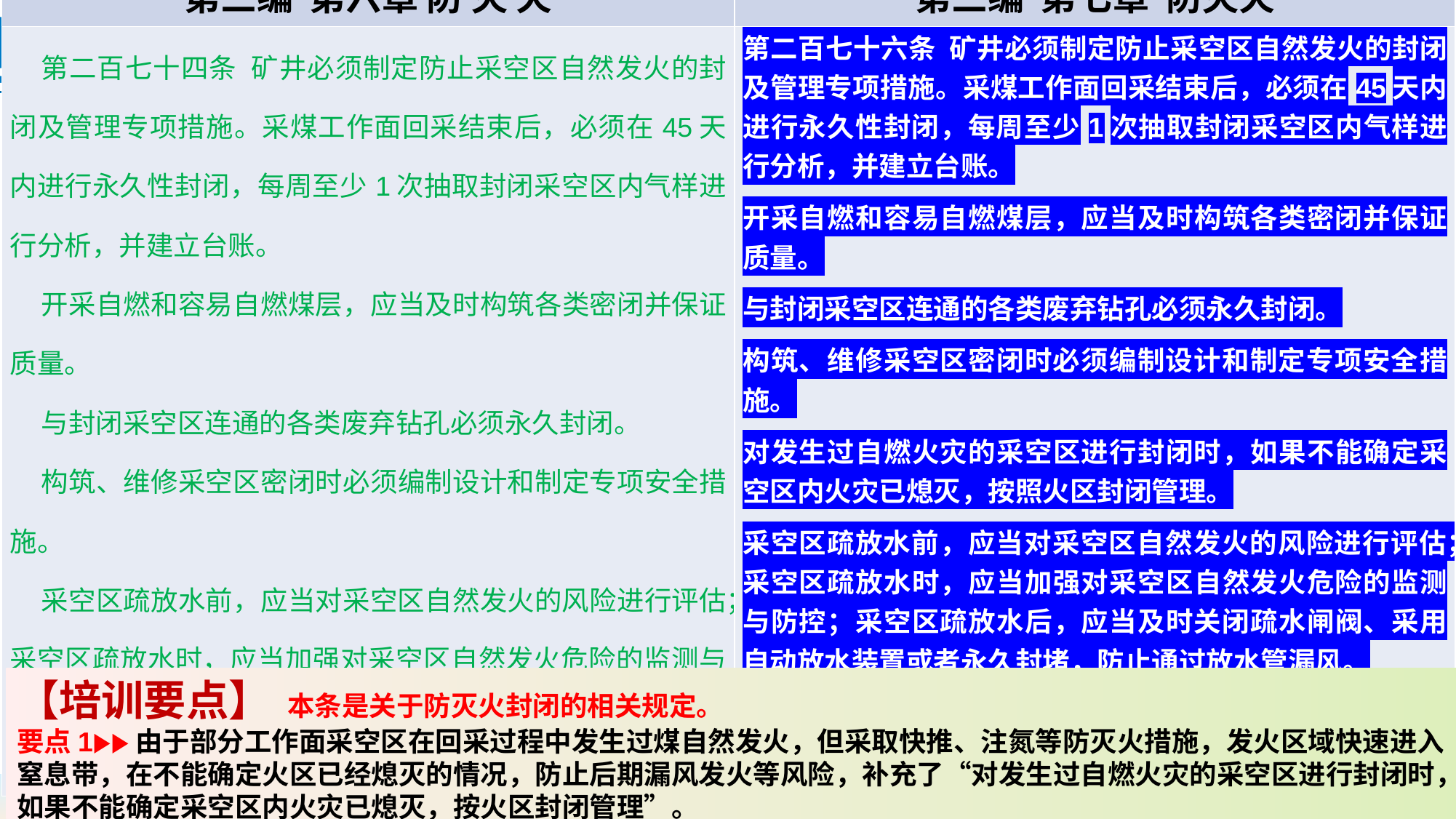

| 《煤矿安全规程》（2022版） | 《煤矿安全规程》（2025版） |
| --- | --- |
| 第三编 第六章 防 灭 火 | 第三编 第七章 防灭火 |
| 第二百七十四条 矿井必须制定防止采空区自然发火的封闭及管理专项措施。采煤工作面回采结束后，必须在45天内进行永久性封闭，每周至少1次抽取封闭采空区内气样进行分析，并建立台账。 开采自燃和容易自燃煤层，应当及时构筑各类密闭并保证质量。 与封闭采空区连通的各类废弃钻孔必须永久封闭。 构筑、维修采空区密闭时必须编制设计和制定专项安全措施。 采空区疏放水前，应当对采空区自然发火的风险进行评估；采空区疏放水时，应当加强对采空区自然发火危险的监测与防控；采空区疏放水后，应当及时关闭疏水闸阀、采用自动放水装置或者永久封堵，防止通过放水管漏风。 | 第二百七十六条 矿井必须制定防止采空区自然发火的封闭及管理专项措施。采煤工作面回采结束后，必须在45天内进行永久性封闭，每周至少1次抽取封闭采空区内气样进行分析，并建立台账。 开采自燃和容易自燃煤层，应当及时构筑各类密闭并保证质量。 与封闭采空区连通的各类废弃钻孔必须永久封闭。 构筑、维修采空区密闭时必须编制设计和制定专项安全措施。 对发生过自燃火灾的采空区进行封闭时，如果不能确定采空区内火灾已熄灭，按照火区封闭管理。 采空区疏放水前，应当对采空区自然发火的风险进行评估；采空区疏放水时，应当加强对采空区自然发火危险的监测与防控；采空区疏放水后，应当及时关闭疏水闸阀、采用自动放水装置或者永久封堵，防止通过放水管漏风。 |
【培训要点】  本条是关于防灭火封闭的相关规定。
要点1▶▶由于部分工作面采空区在回采过程中发生过煤自然发火，但采取快推、注氮等防灭火措施，发火区域快速进入窒息带，在不能确定火区已经熄灭的情况，防止后期漏风发火等风险，补充了“对发生过自燃火灾的采空区进行封闭时，如果不能确定采空区内火灾已熄灭，按火区封闭管理”。